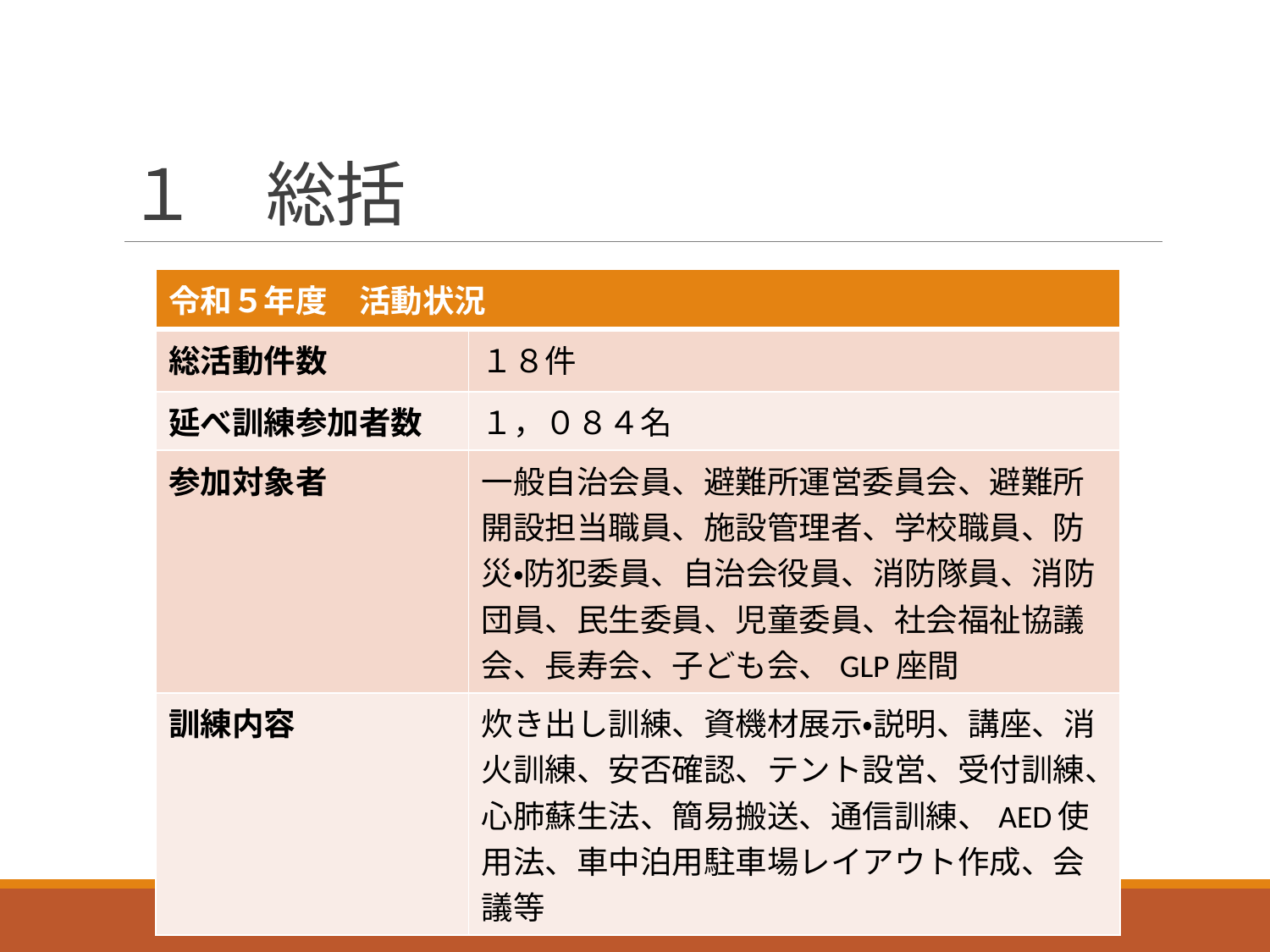

# １　総括
| 令和５年度　活動状況 |  |
| --- | --- |
| 総活動件数 | １８件 |
| 延べ訓練参加者数 | １，０８４名 |
| 参加対象者 | 一般自治会員、避難所運営委員会、避難所開設担当職員、施設管理者、学校職員、防災・防犯委員、自治会役員、消防隊員、消防団員、民生委員、児童委員、社会福祉協議会、長寿会、子ども会、GLP座間 |
| 訓練内容 | 炊き出し訓練、資機材展示・説明、講座、消火訓練、安否確認、テント設営、受付訓練、心肺蘇生法、簡易搬送、通信訓練、AED使用法、車中泊用駐車場レイアウト作成、会議等 |